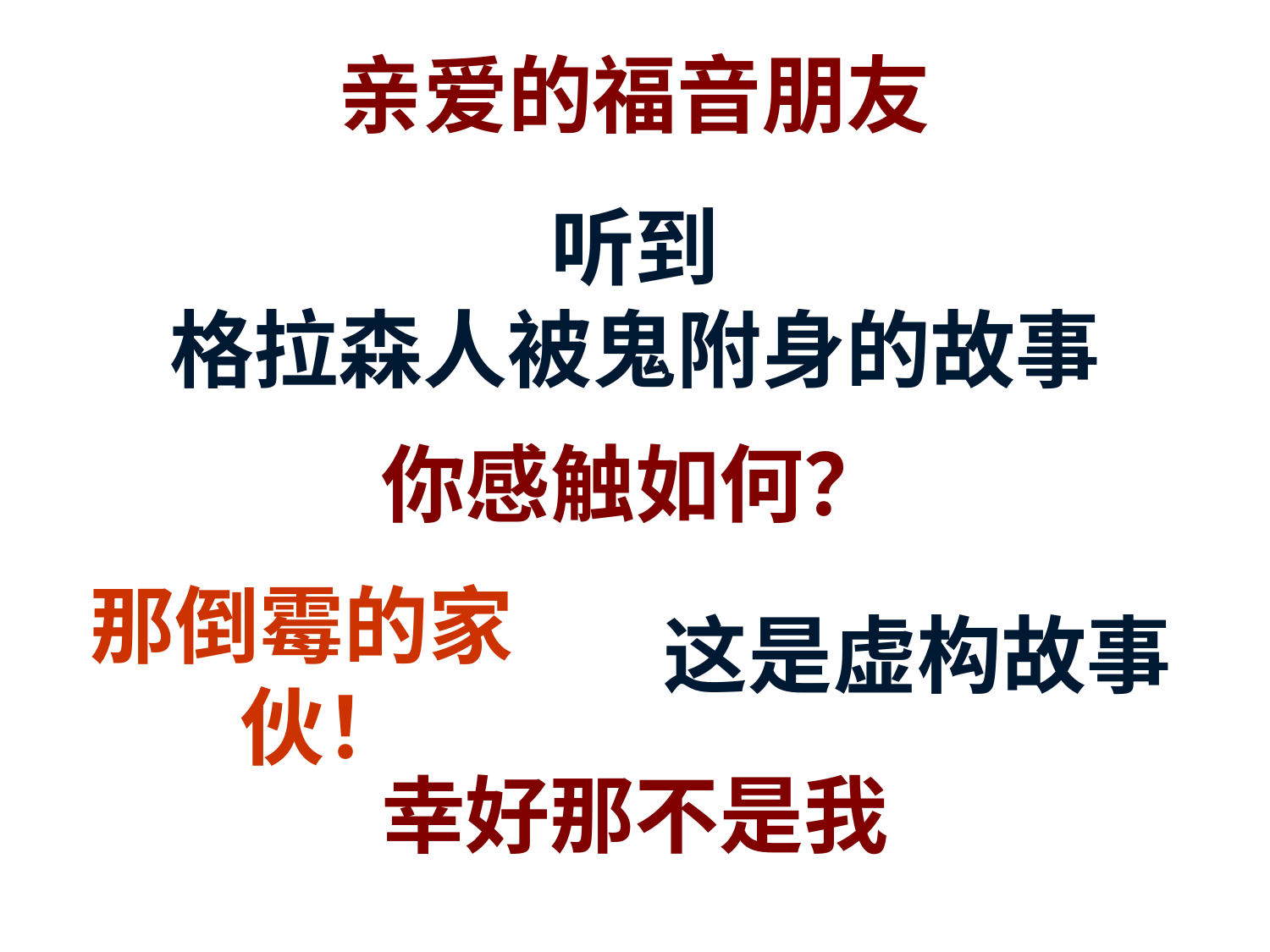

亲爱的福音朋友

听到
格拉森人被鬼附身的故事

你感触如何？
那倒霉的家伙！
这是虚构故事
幸好那不是我
57